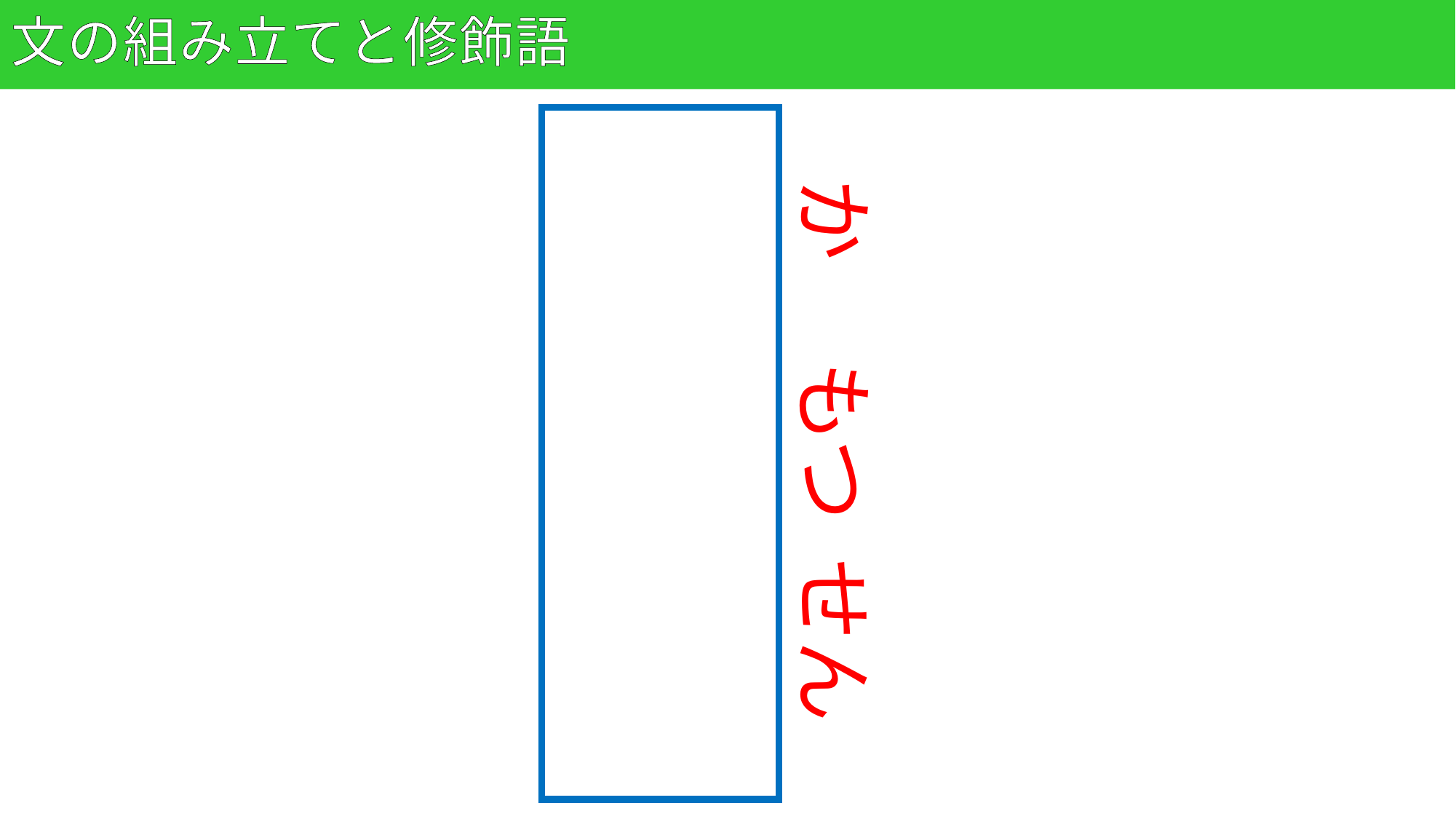

# 文の組み立てと修飾語
109
貨物船

か　 もつ  せん